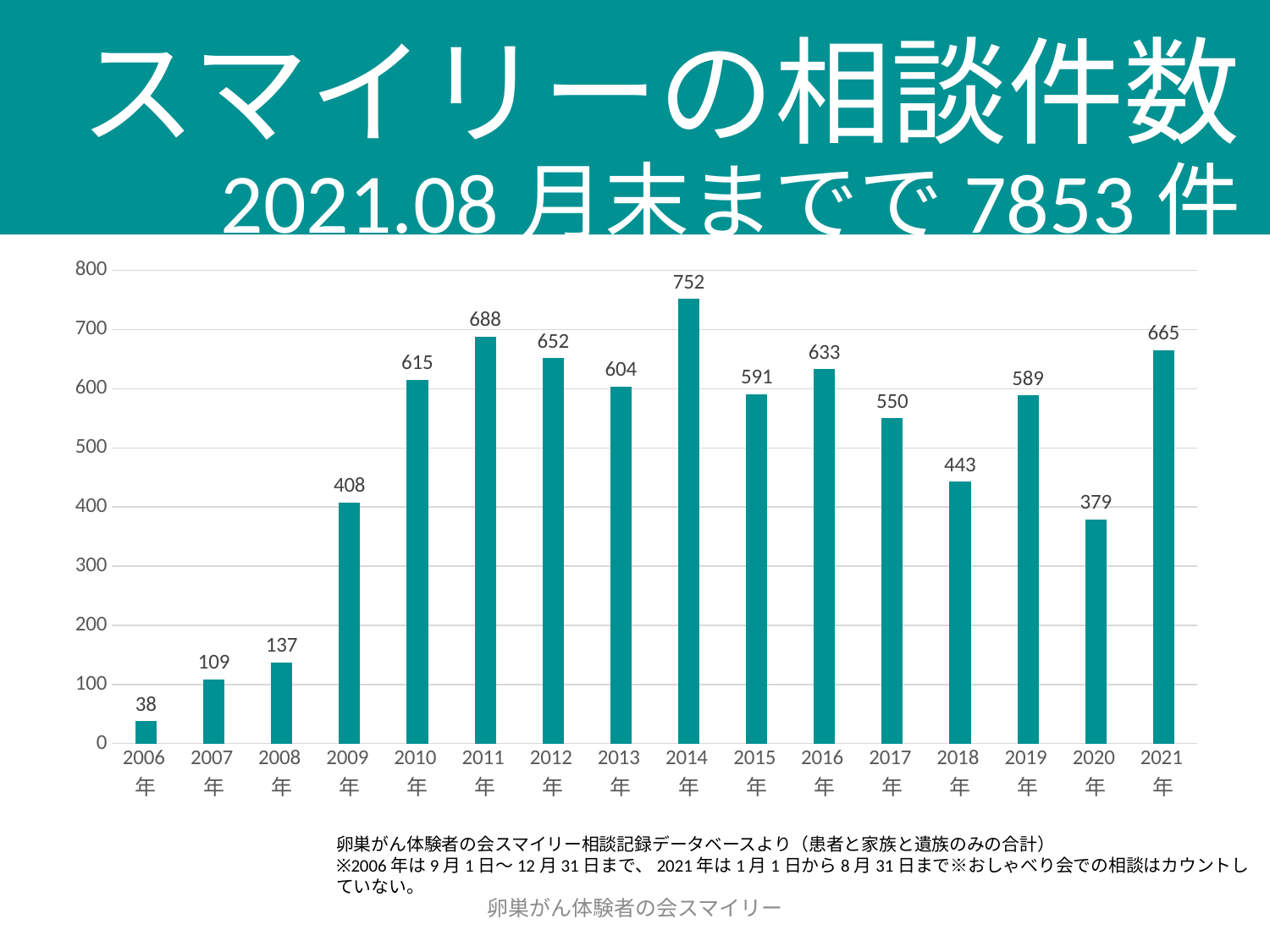

# スマイリーの相談件数 2021.08月末までで7853件

### Chart

| Category | 系列 1 |
|---|---|
| 2006年 | 38.0 |
| 2007年 | 109.0 |
| 2008年 | 137.0 |
| 2009年 | 408.0 |
| 2010年 | 615.0 |
| 2011年 | 688.0 |
| 2012年 | 652.0 |
| 2013年 | 604.0 |
| 2014年 | 752.0 |
| 2015年 | 591.0 |
| 2016年 | 633.0 |
| 2017年 | 550.0 |
| 2018年 | 443.0 |
| 2019年 | 589.0 |
| 2020年 | 379.0 |
| 2021年 | 665.0 |
卵巣がん体験者の会スマイリー相談記録データベースより（患者と家族と遺族のみの合計）
※2006年は9月1日〜12月31日まで、2021年は1月1日から8月31日まで※おしゃべり会での相談はカウントしていない。
卵巣がん体験者の会スマイリー